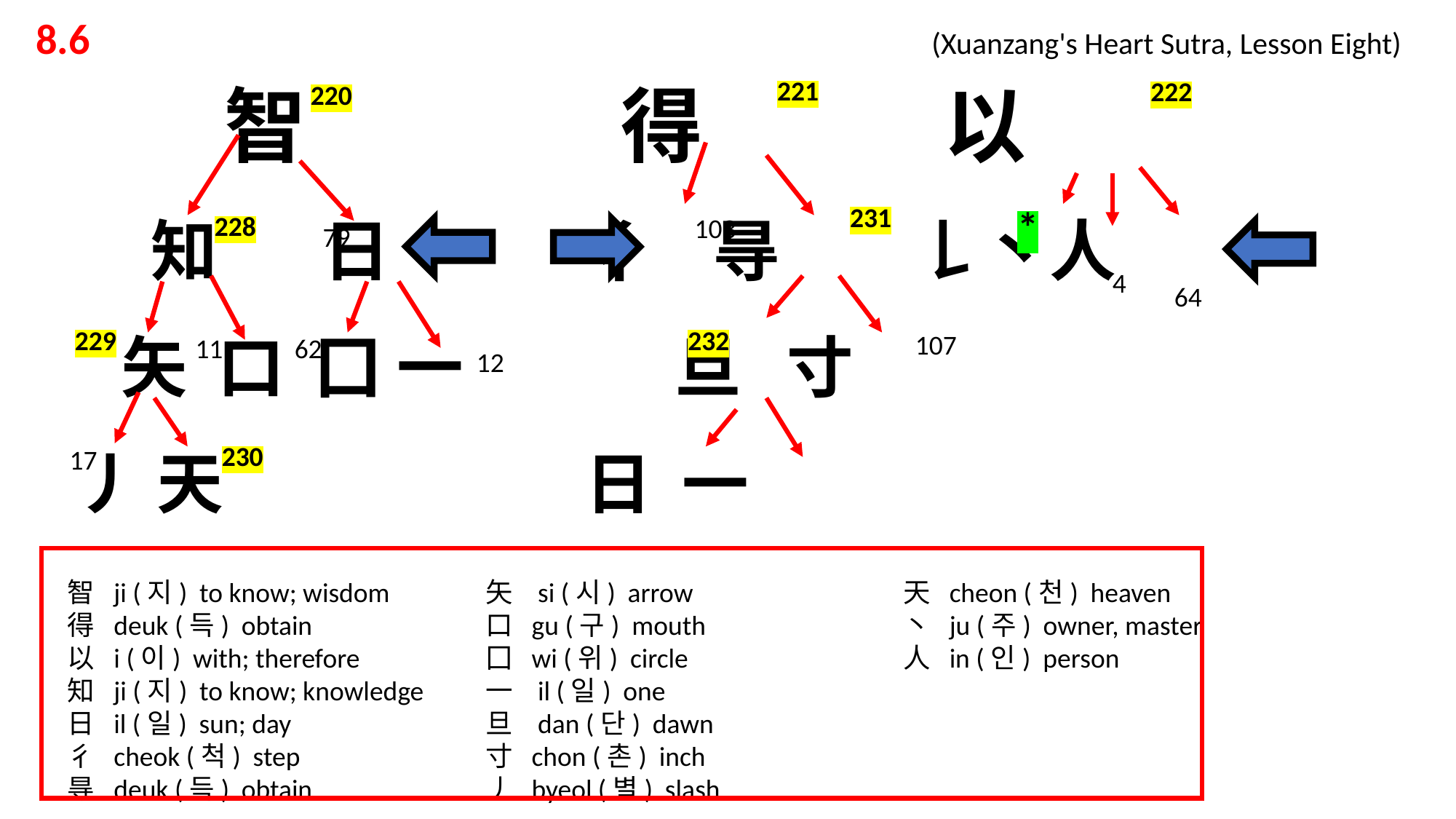

8.6  			  			                         (Xuanzang's Heart Sutra, Lesson Eight)
       智                 得             以
    知       日             彳    㝵         𠄌丶人
  矢  口  囗 一              旦   寸
丿 天                        日  一
221
222
220
231
*
228
103
79

4
64
229
232
107
11
62
12
230
17

智  ji (지)  to know; wisdom
得  deuk (득)  obtain
以  i (이)  with; therefore
知  ji (지)  to know; knowledge
日  il (일)  sun; day
彳  cheok (척)  step
㝵  deuk (득)  obtain
矢   si (시)  arrow
口  gu (구)  mouth
囗  wi (위)  circle
一   il (일)  one
旦   dan (단)  dawn
寸  chon (촌)  inch
丿  byeol (별)  slash
天  cheon (천)  heaven
丶  ju (주)  owner, master
人  in (인)  person